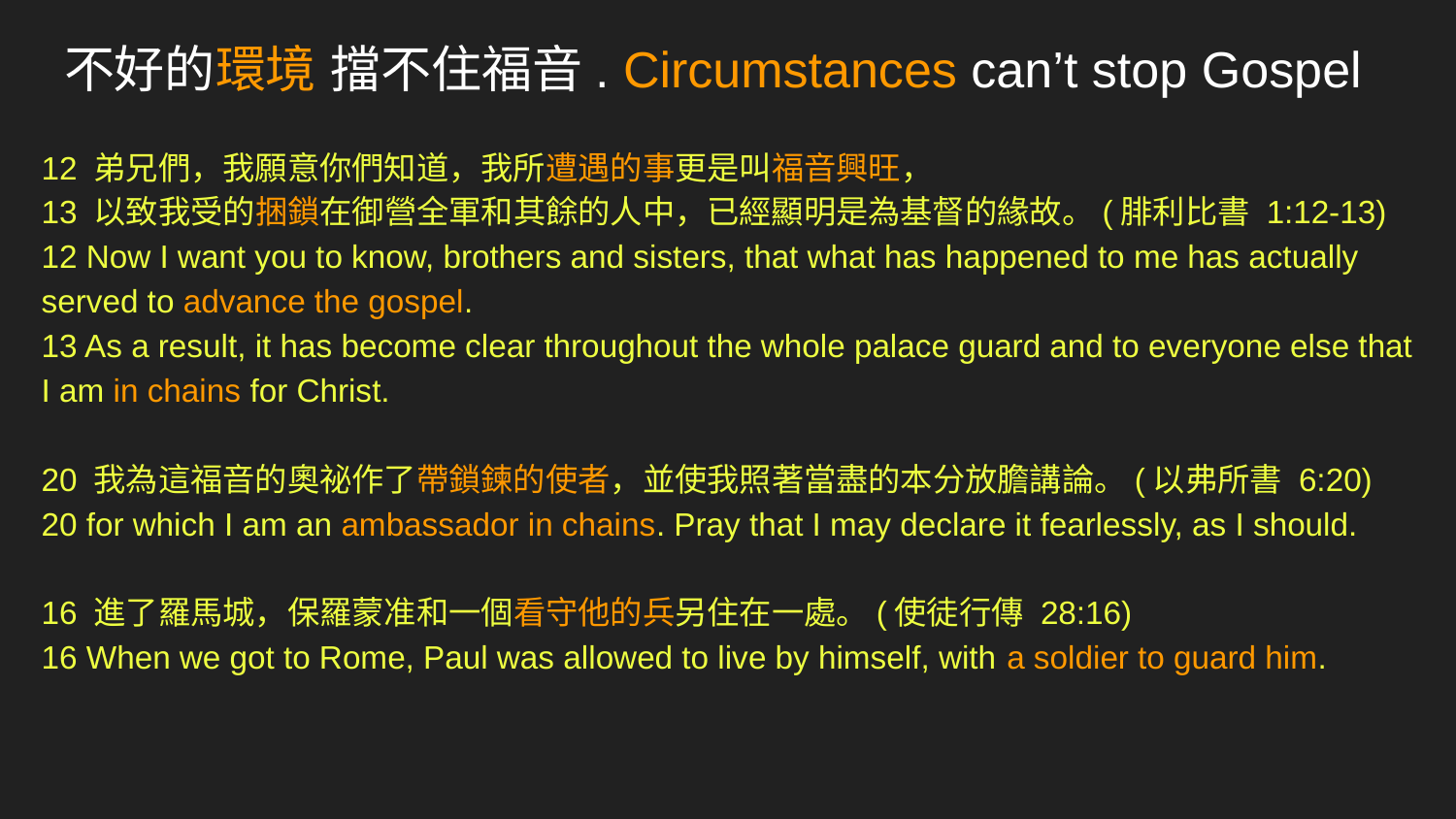

# 不好的環境 擋不住福音. Circumstances can’t stop Gospel
12 弟兄們，我願意你們知道，我所遭遇的事更是叫福音興旺，
13 以致我受的捆鎖在御營全軍和其餘的人中，已經顯明是為基督的緣故。(腓利比書 1:12-13)
12 Now I want you to know, brothers and sisters, that what has happened to me has actually served to advance the gospel.
13 As a result, it has become clear throughout the whole palace guard and to everyone else that I am in chains for Christ.

20 我為這福音的奧祕作了帶鎖鍊的使者，並使我照著當盡的本分放膽講論。(以弗所書 6:20)
20 for which I am an ambassador in chains. Pray that I may declare it fearlessly, as I should.

16 進了羅馬城，保羅蒙准和一個看守他的兵另住在一處。(使徒行傳 28:16)
16 When we got to Rome, Paul was allowed to live by himself, with a soldier to guard him.